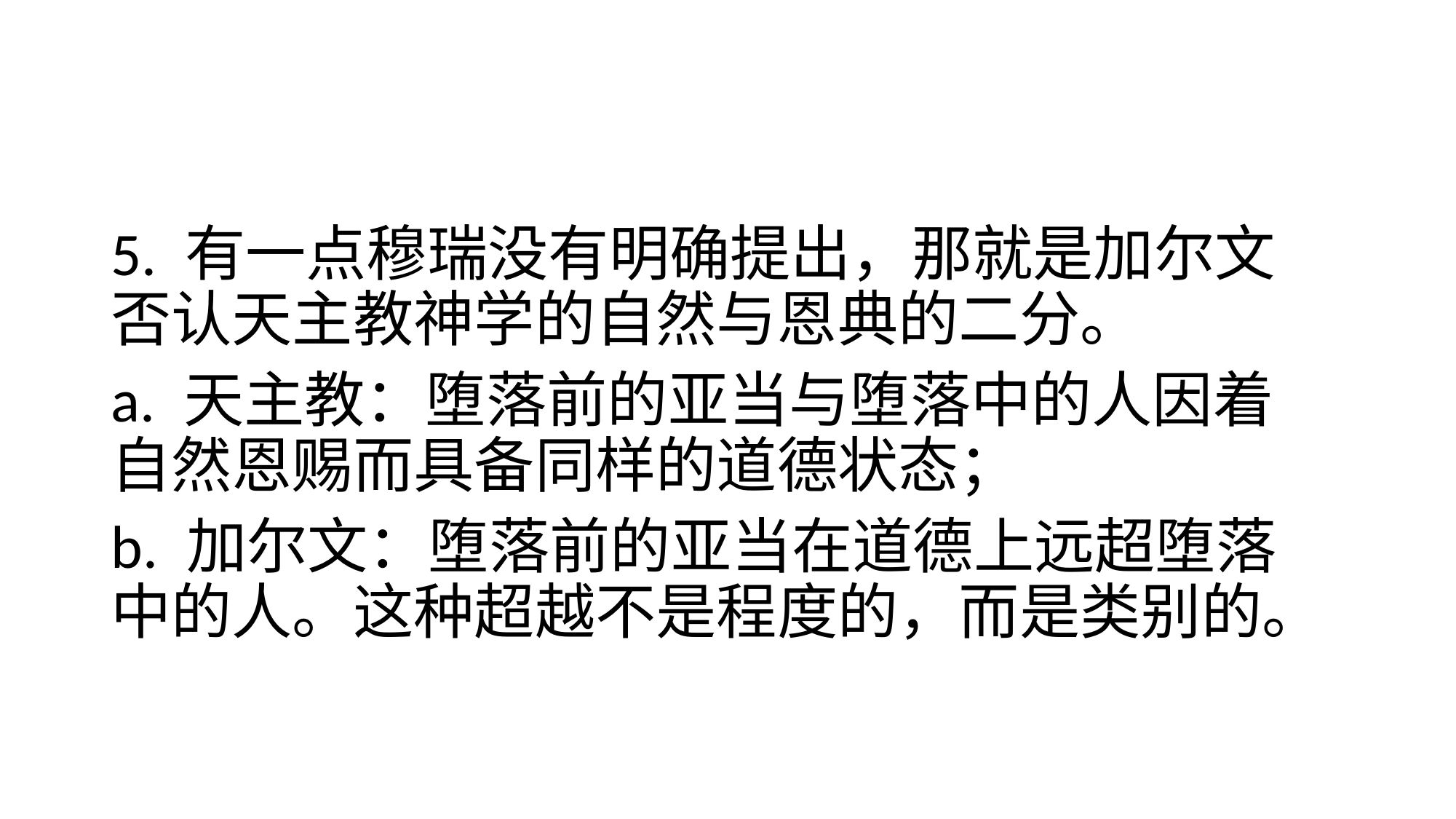

#
5. 有一点穆瑞没有明确提出，那就是加尔文否认天主教神学的自然与恩典的二分。
a. 天主教：堕落前的亚当与堕落中的人因着自然恩赐而具备同样的道德状态；
b. 加尔文：堕落前的亚当在道德上远超堕落中的人。这种超越不是程度的，而是类别的。